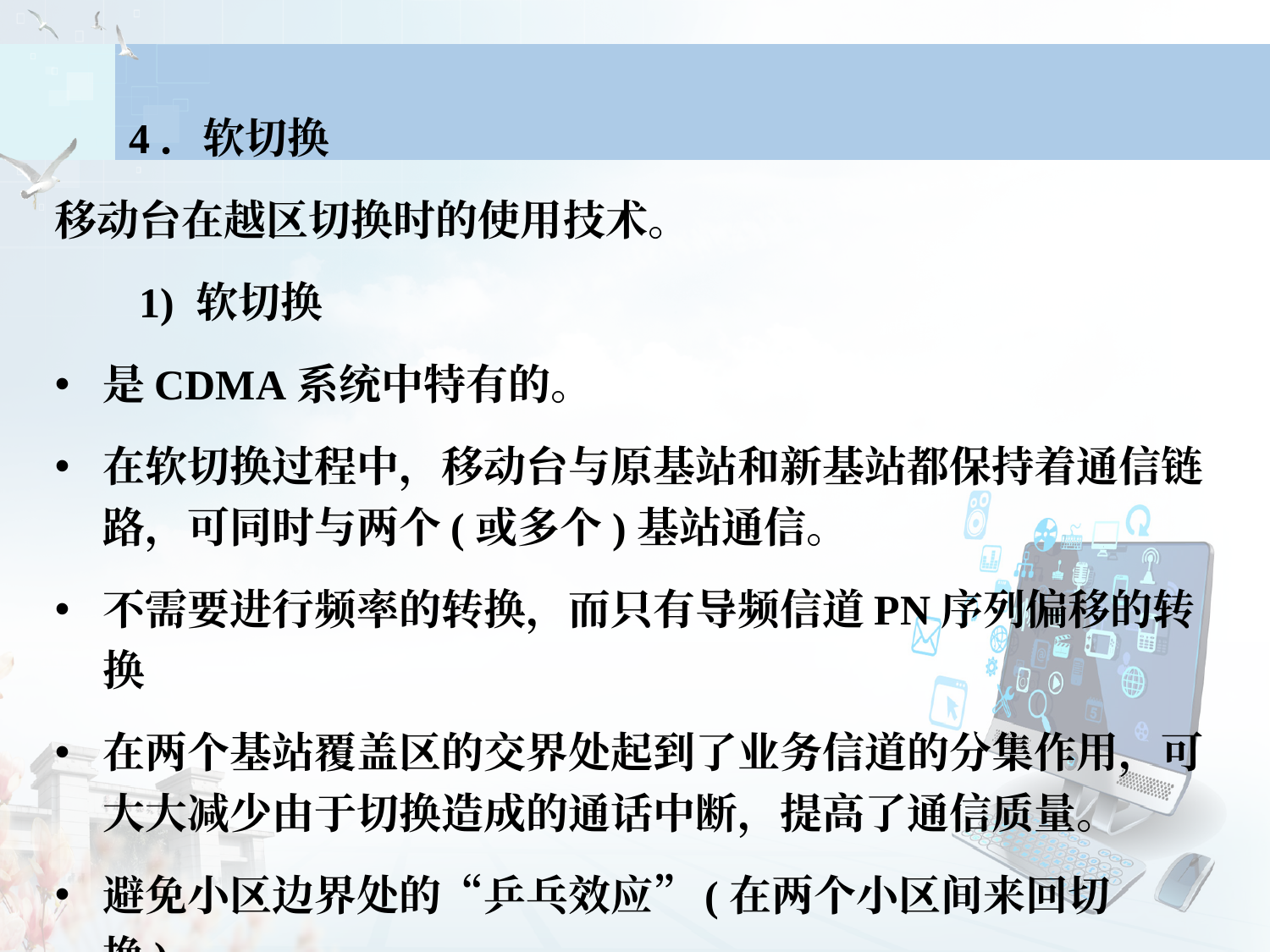

4．软切换
移动台在越区切换时的使用技术。
        1) 软切换
是CDMA系统中特有的。
在软切换过程中，移动台与原基站和新基站都保持着通信链路，可同时与两个(或多个)基站通信。
不需要进行频率的转换，而只有导频信道PN序列偏移的转换
在两个基站覆盖区的交界处起到了业务信道的分集作用，可大大减少由于切换造成的通话中断，提高了通信质量。
避免小区边界处的“乒乓效应”(在两个小区间来回切换)。